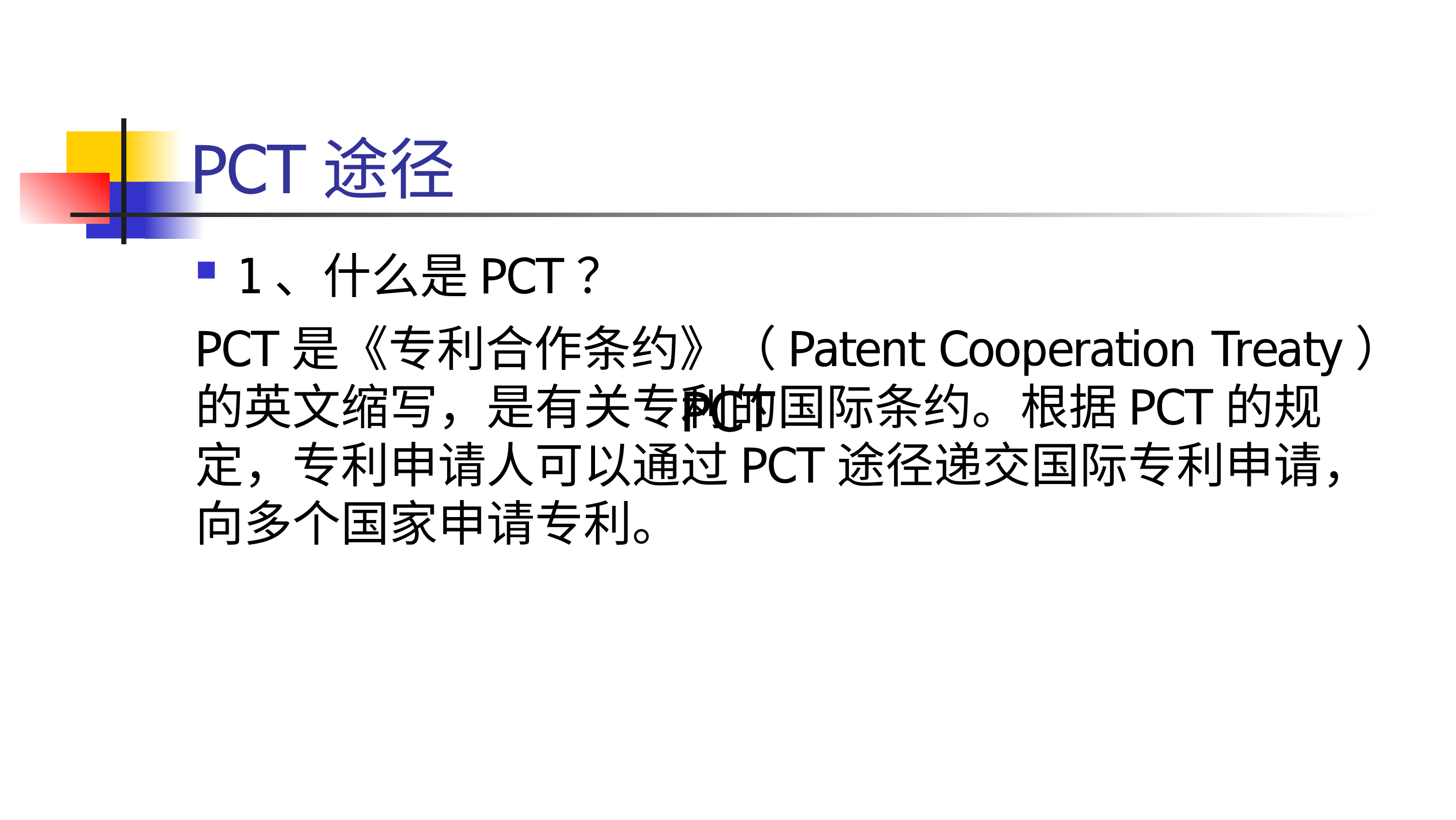

# PCT途径
1、什么是PCT？
PCT是《专利合作条约》（Patent Cooperation Treaty）的英文缩写，是有关专利的国际条约。根据PCT的规定，专利申请人可以通过PCT途径递交国际专利申请，向多个国家申请专利。
PCT
PCT